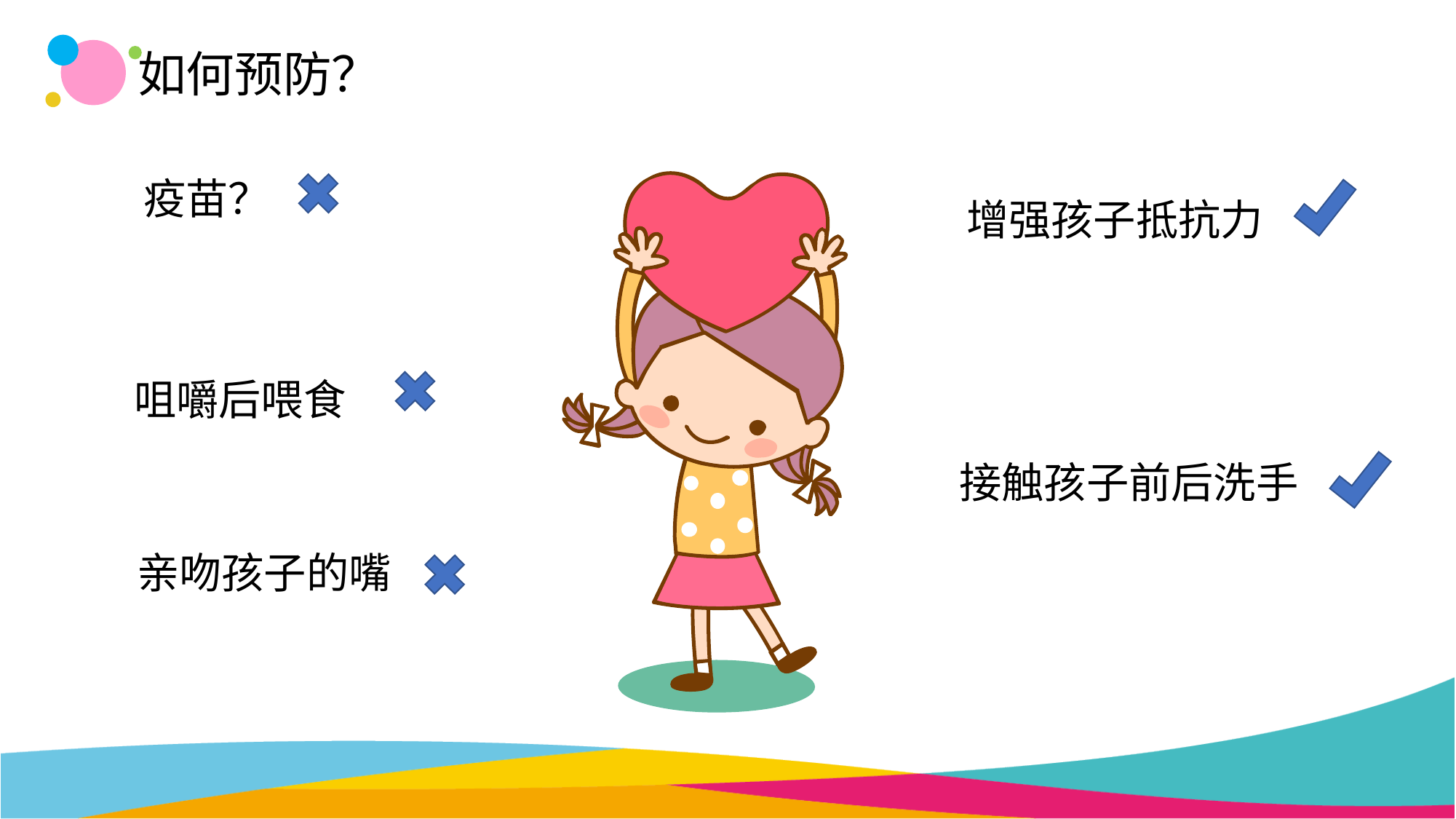

如何预防？

      疫苗？

增强孩子抵抗力

咀嚼后喂食

接触孩子前后洗手

亲吻孩子的嘴